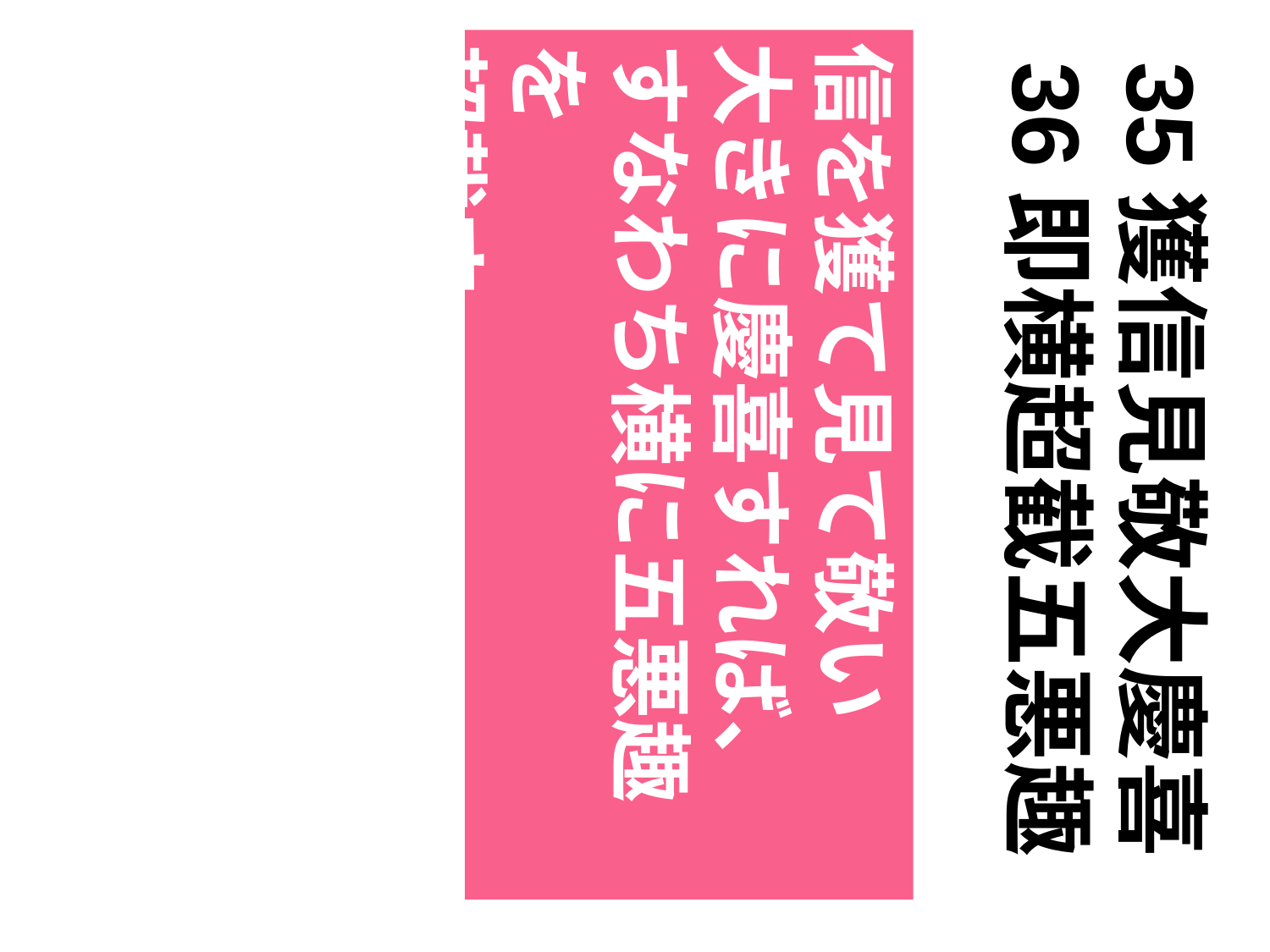

信を獲て見て敬い
大きに慶喜すれば、
すなわち横に五悪趣を
超截す。
35獲信見敬大慶喜
36即横超截五悪趣